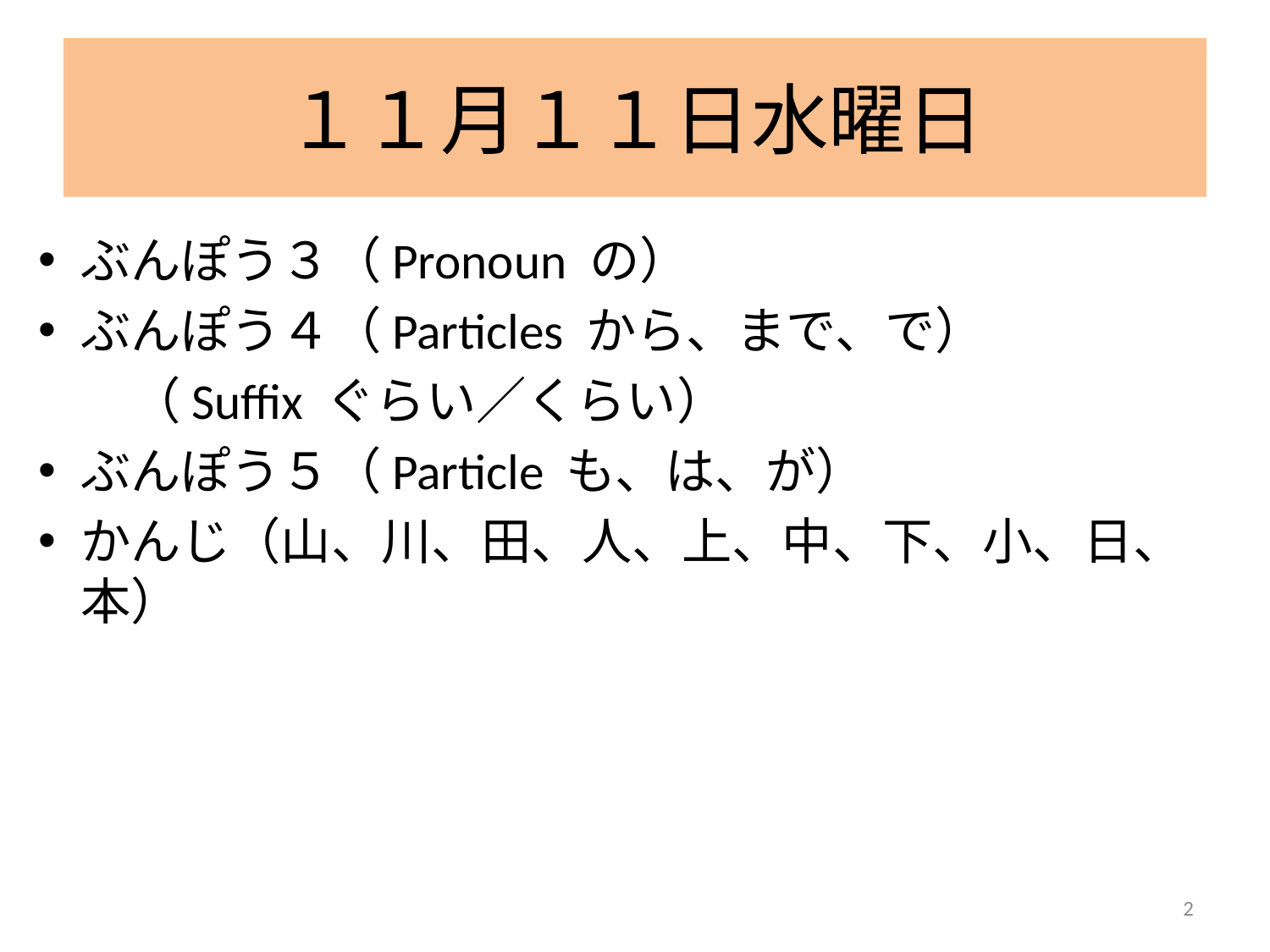

# １１月１１日水曜日
ぶんぽう３（Pronoun の）
ぶんぽう４（Particles から、まで、で）
					　（Suffix ぐらい／くらい）
ぶんぽう５（Particle も、は、が）
かんじ（山、川、田、人、上、中、下、小、日、本）

2